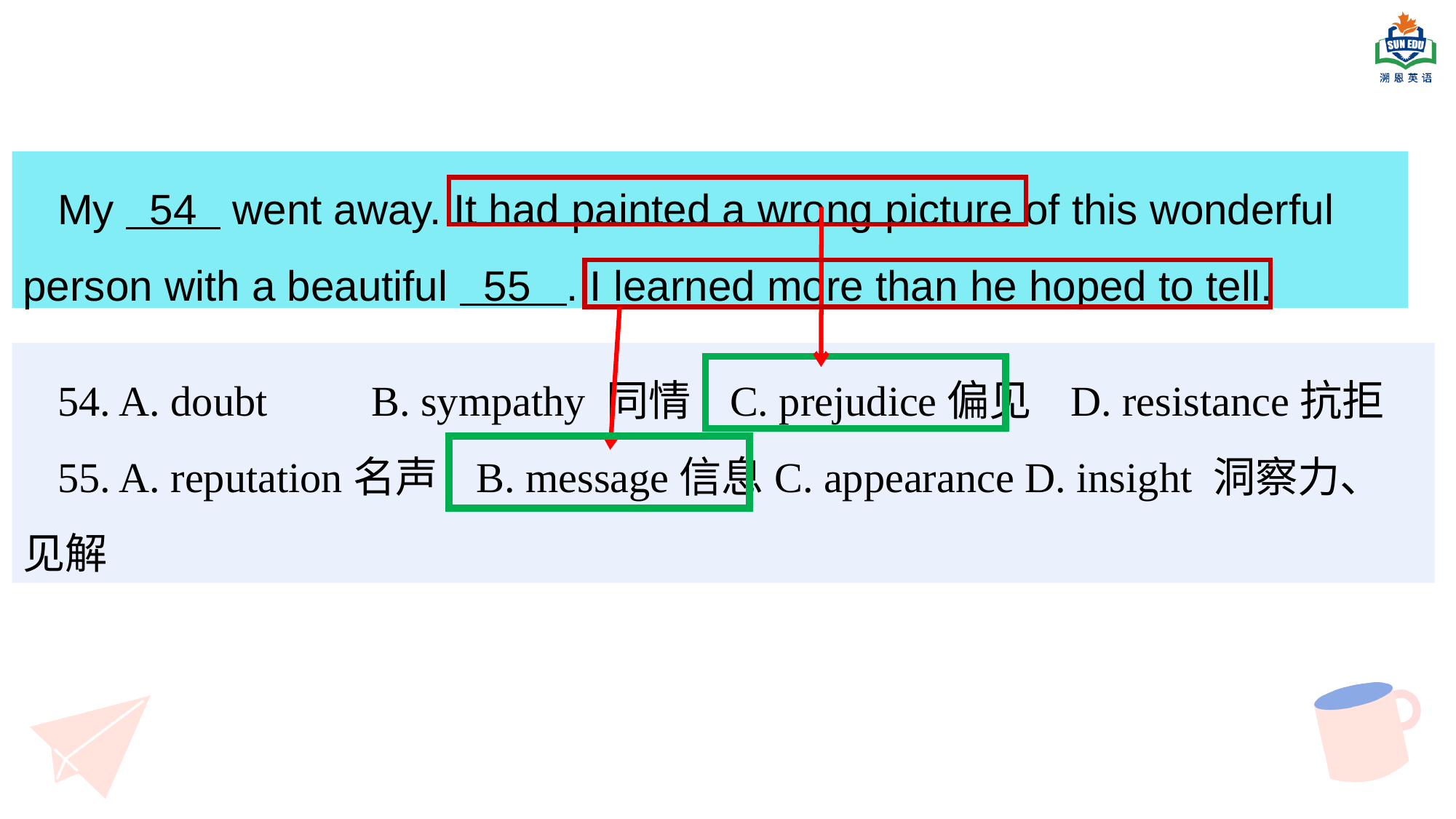

My   54   went away. It had painted a wrong picture of this wonderful person with a beautiful   55   . I learned more than he hoped to tell.

54. A. doubt 	  B. sympathy 同情   C. prejudice偏见   D. resistance抗拒
55. A. reputation名声   B. message信息C. appearance D. insight 洞察力、见解